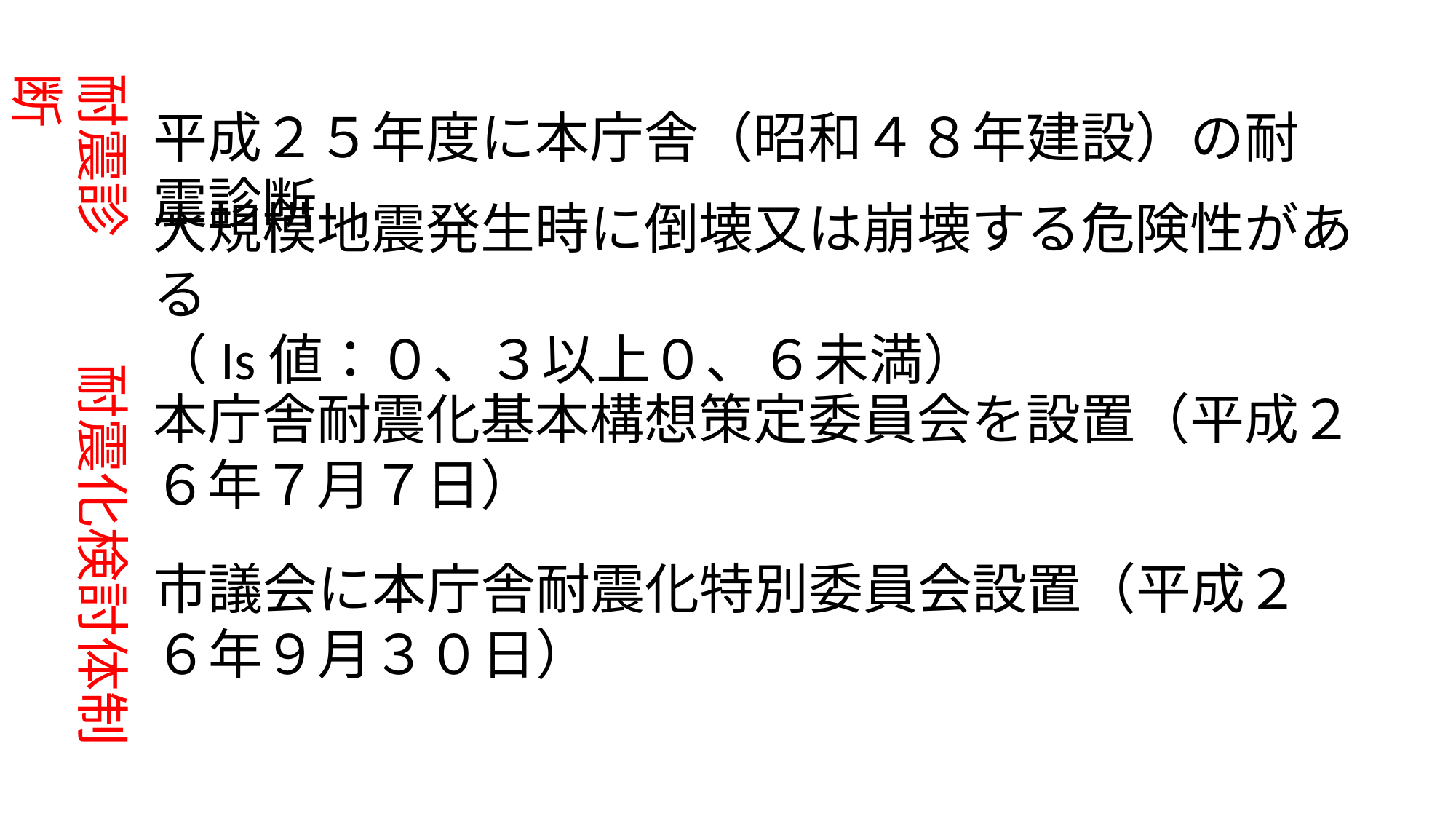

耐震診断
平成２５年度に本庁舎（昭和４８年建設）の耐震診断
大規模地震発生時に倒壊又は崩壊する危険性がある
（Is値：０、３以上０、６未満）
耐震化検討体制
本庁舎耐震化基本構想策定委員会を設置（平成２６年７月７日）
市議会に本庁舎耐震化特別委員会設置（平成２６年９月３０日）